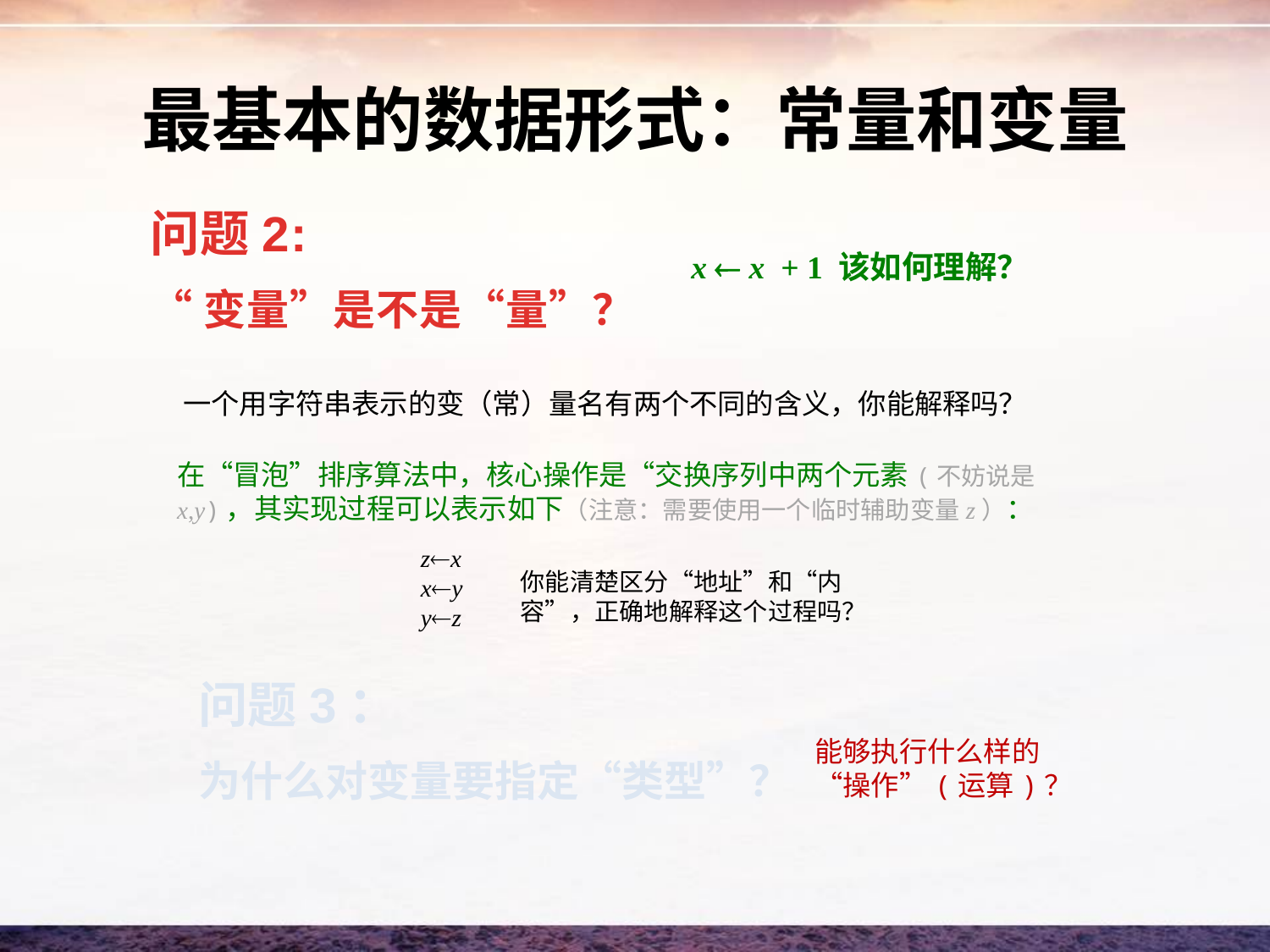

# 最基本的数据形式：常量和变量
问题2:
“变量”是不是“量”？
x ← x  + 1 该如何理解？
一个用字符串表示的变（常）量名有两个不同的含义，你能解释吗？
在“冒泡”排序算法中，核心操作是“交换序列中两个元素(不妨说是x,y)，其实现过程可以表示如下（注意：需要使用一个临时辅助变量z）：
z←x
x←y
y←z
你能清楚区分“地址”和“内容”，正确地解释这个过程吗？
问题3：
为什么对变量要指定“类型”？
能够执行什么样的“操作”(运算)？